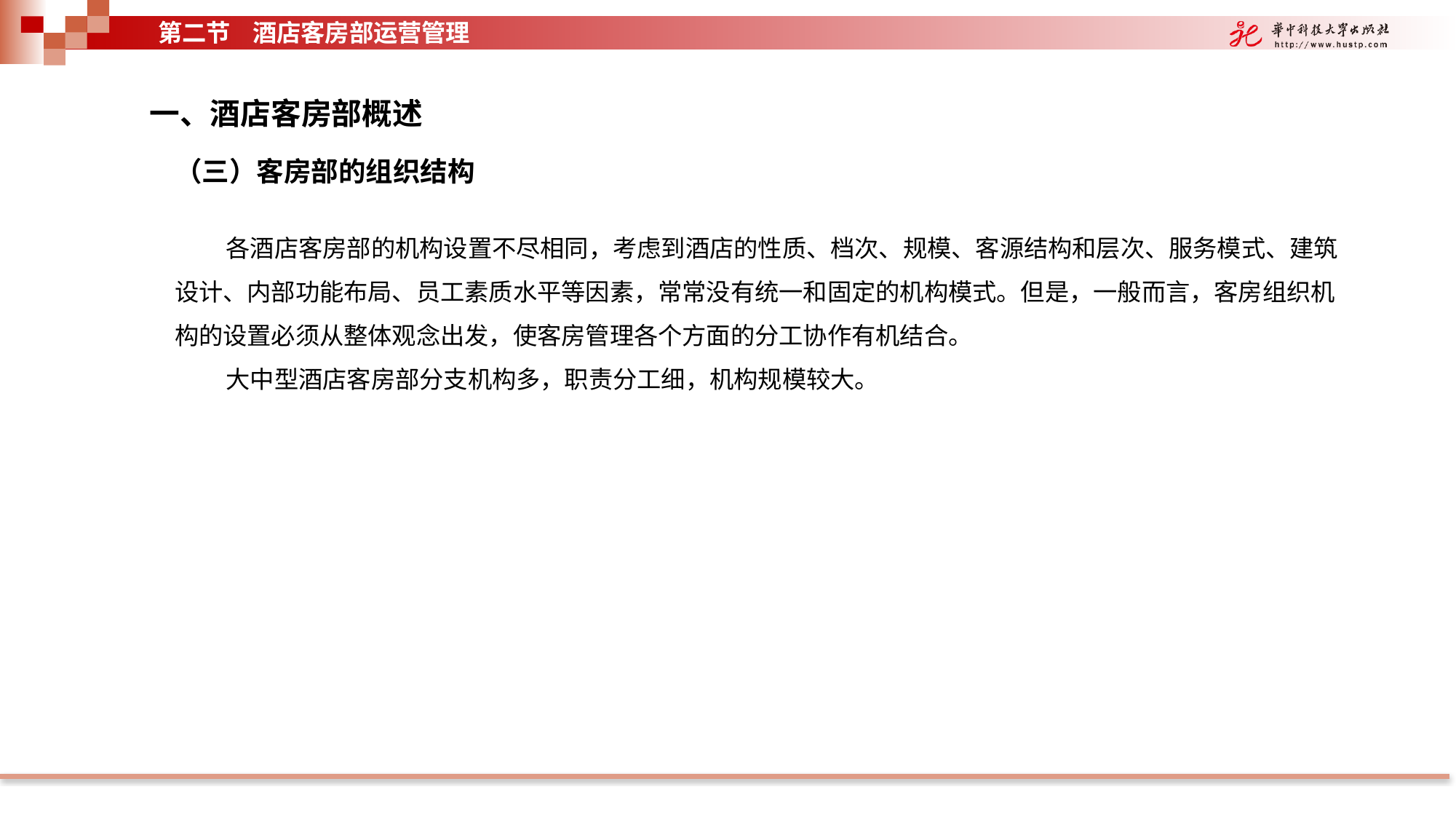

第二节    酒店客房部运营管理
一、酒店客房部概述
（三）客房部的组织结构
各酒店客房部的机构设置不尽相同，考虑到酒店的性质、档次、规模、客源结构和层次、服务模式、建筑设计、内部功能布局、员工素质水平等因素，常常没有统一和固定的机构模式。但是，一般而言，客房组织机构的设置必须从整体观念出发，使客房管理各个方面的分工协作有机结合。
大中型酒店客房部分支机构多，职责分工细，机构规模较大。